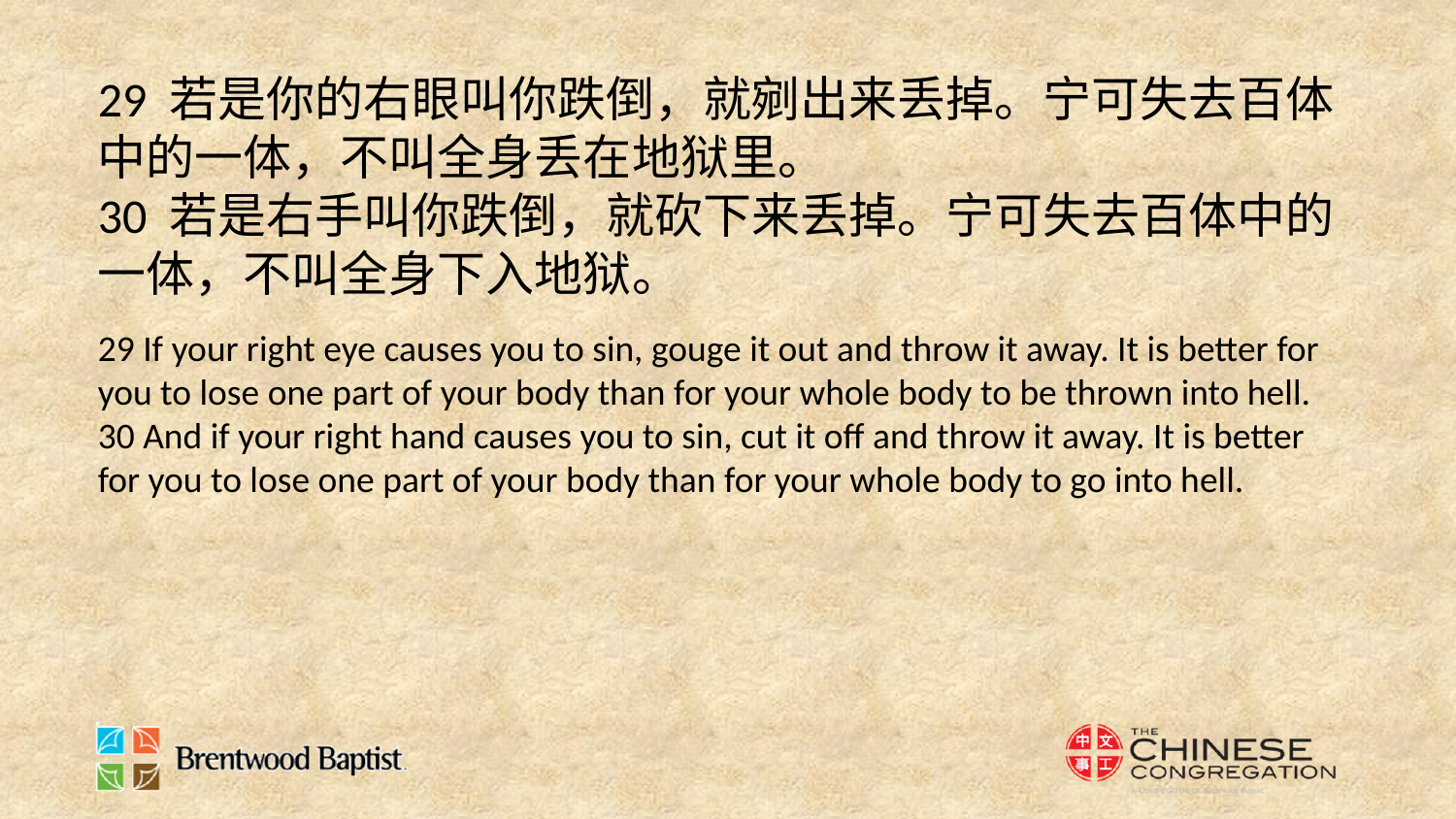

29 若是你的右眼叫你跌倒，就剜出来丢掉。宁可失去百体中的一体，不叫全身丢在地狱里。
30 若是右手叫你跌倒，就砍下来丢掉。宁可失去百体中的一体，不叫全身下入地狱。

29 If your right eye causes you to sin, gouge it out and throw it away. It is better for you to lose one part of your body than for your whole body to be thrown into hell.
30 And if your right hand causes you to sin, cut it off and throw it away. It is better for you to lose one part of your body than for your whole body to go into hell.